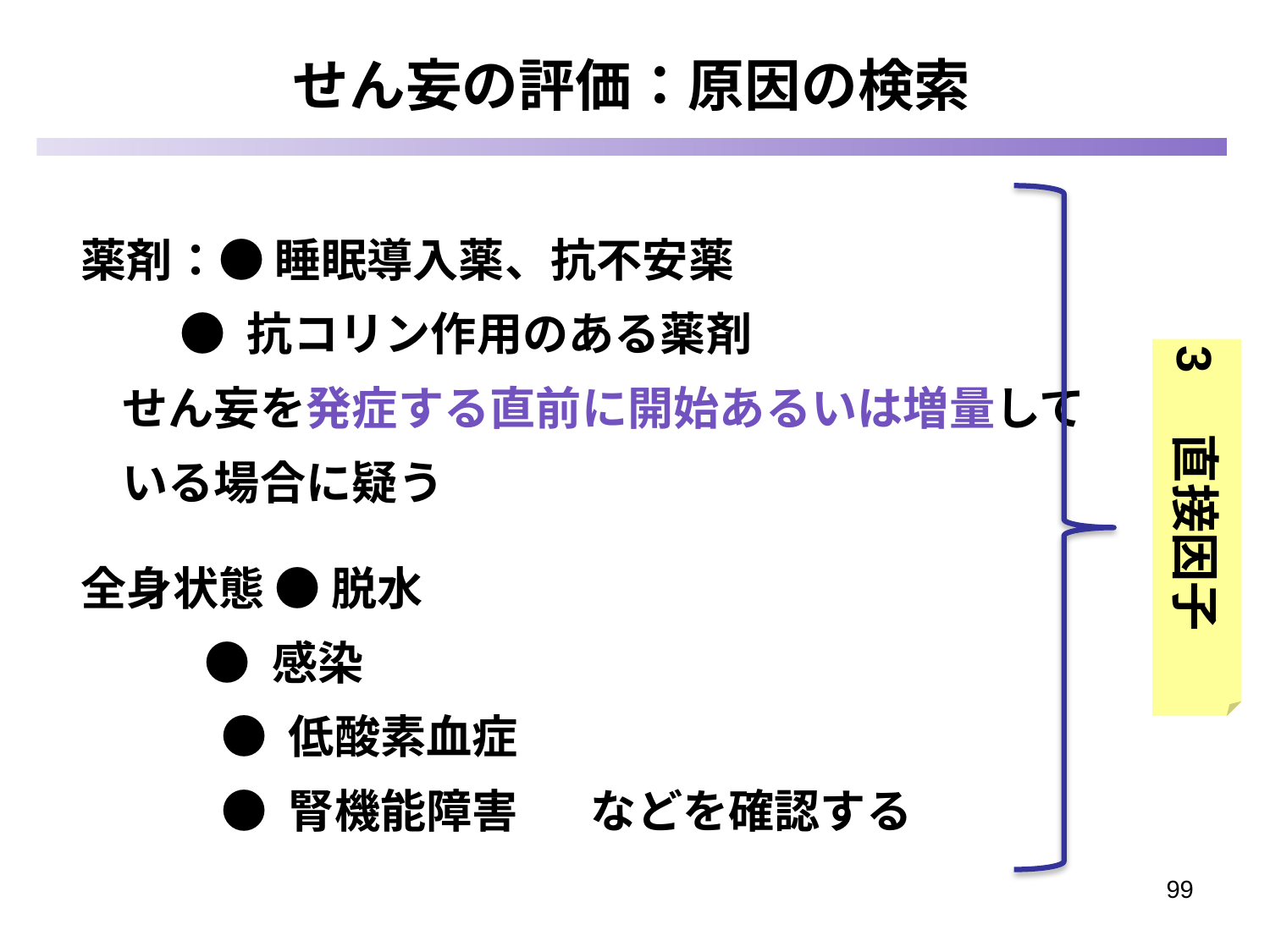

せん妄の評価：原因の検索

  薬剤：● 睡眠導入薬、抗不安薬
	        ● 抗コリン作用のある薬剤
      せん妄を発症する直前に開始あるいは増量して
      いる場合に疑う
  全身状態 ● 脱水
               ● 感染
	            ● 低酸素血症
	            ● 腎機能障害       などを確認する
3　直接因子
99